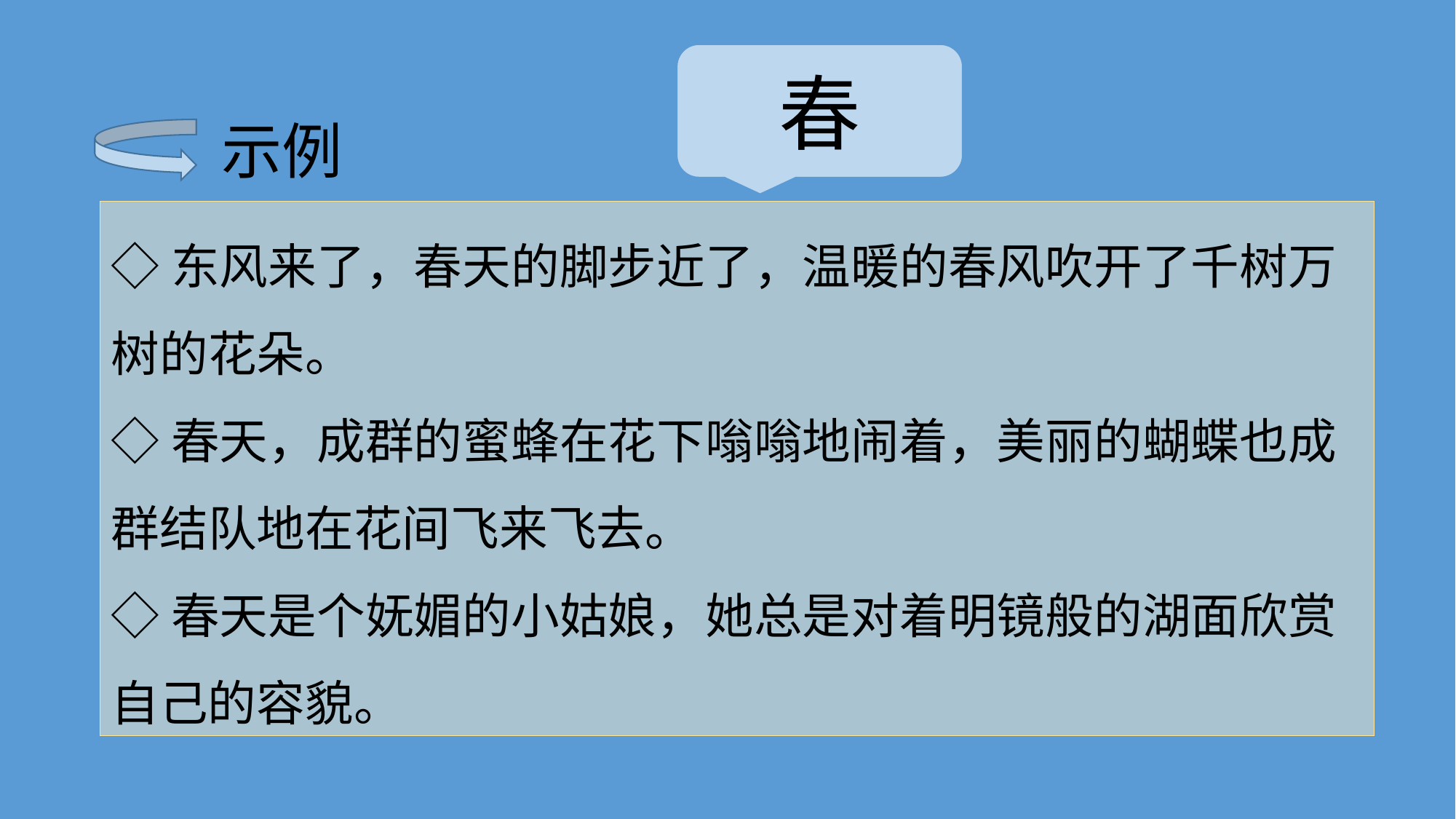

春
示例

◇东风来了，春天的脚步近了，温暖的春风吹开了千树万树的花朵。
◇春天，成群的蜜蜂在花下嗡嗡地闹着，美丽的蝴蝶也成群结队地在花间飞来飞去。
◇春天是个妩媚的小姑娘，她总是对着明镜般的湖面欣赏自己的容貌。